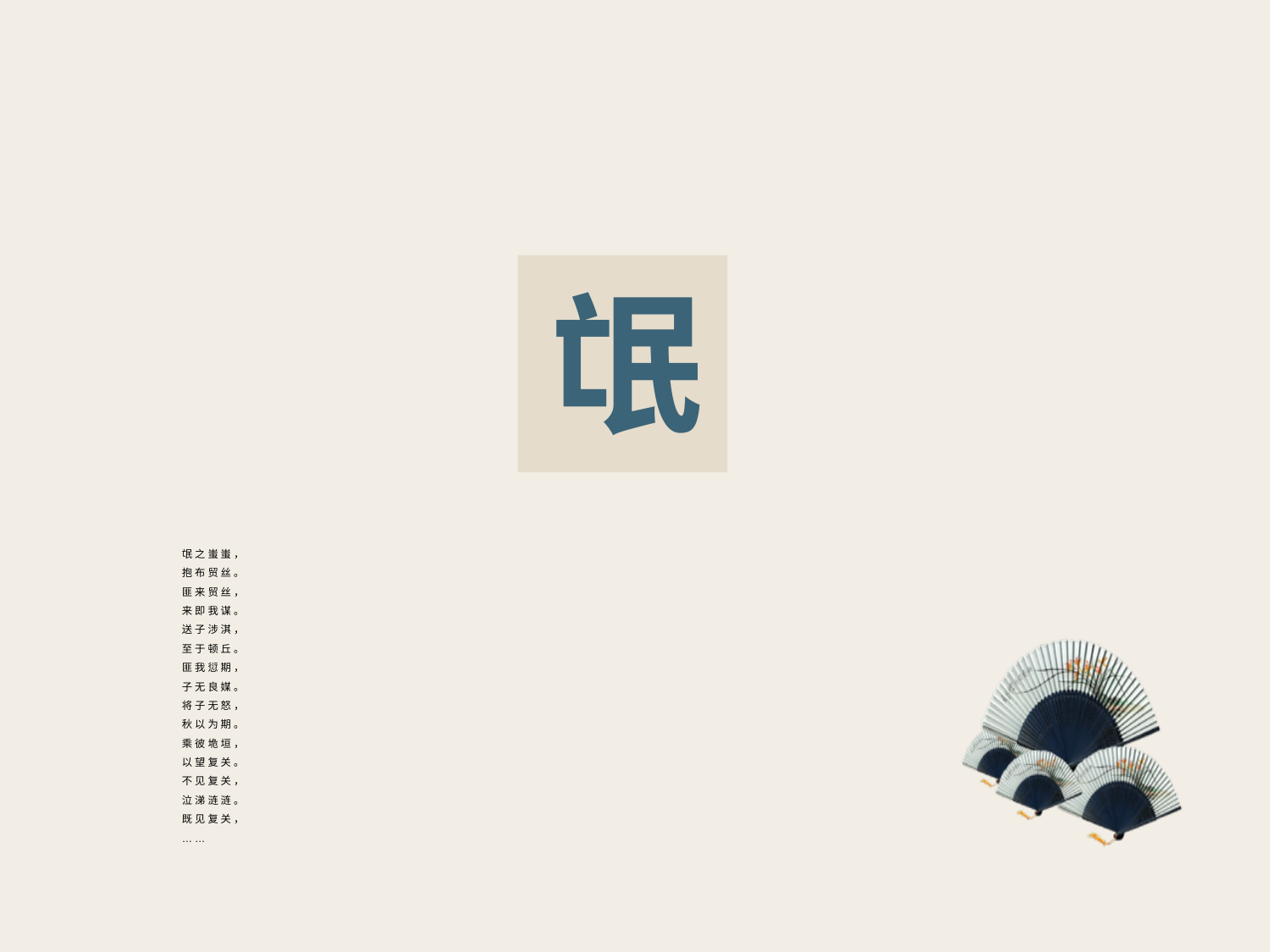

# 氓
氓之蚩蚩，
抱布贸丝。
匪来贸丝，
来即我谋。
送子涉淇，
至于顿丘。
匪我愆期，
子无良媒。
将子无怒，
秋以为期。
乘彼垝垣，
以望复关。
不见复关，
泣涕涟涟。
既见复关，
……